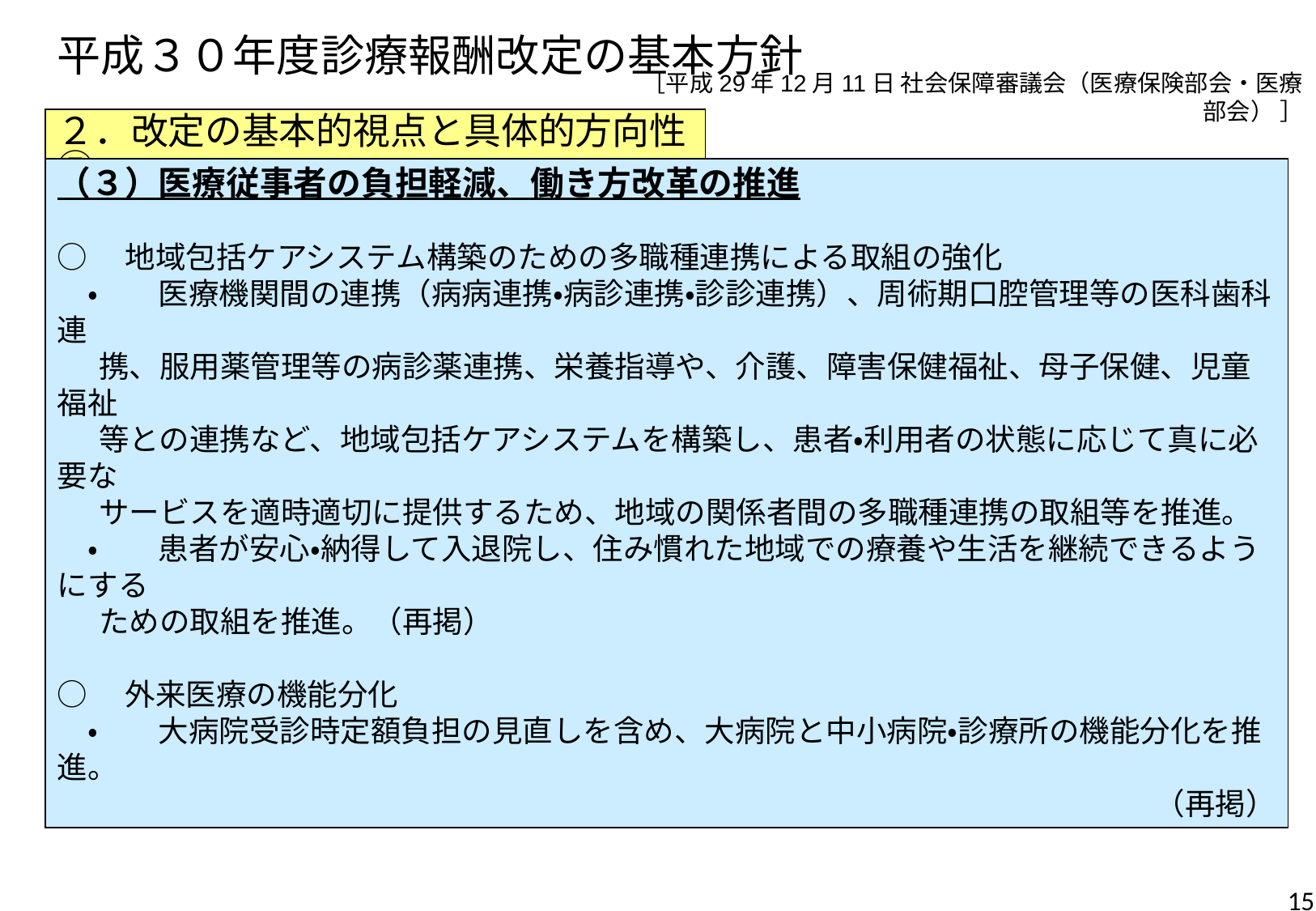

# 平成３０年度診療報酬改定の基本方針
［平成29年12月11日 社会保障審議会（医療保険部会・医療部会） ］
２．改定の基本的視点と具体的方向性⑦
（３）医療従事者の負担軽減、働き方改革の推進

○　地域包括ケアシステム構築のための多職種連携による取組の強化
　・　　医療機関間の連携（病病連携・病診連携・診診連携）、周術期口腔管理等の医科歯科連
     携、服用薬管理等の病診薬連携、栄養指導や、介護、障害保健福祉、母子保健、児童福祉
     等との連携など、地域包括ケアシステムを構築し、患者・利用者の状態に応じて真に必要な
     サービスを適時適切に提供するため、地域の関係者間の多職種連携の取組等を推進。
　・　　患者が安心・納得して入退院し、住み慣れた地域での療養や生活を継続できるようにする
     ための取組を推進。（再掲）

○　外来医療の機能分化
　・　　大病院受診時定額負担の見直しを含め、大病院と中小病院・診療所の機能分化を推進。
（再掲）
15